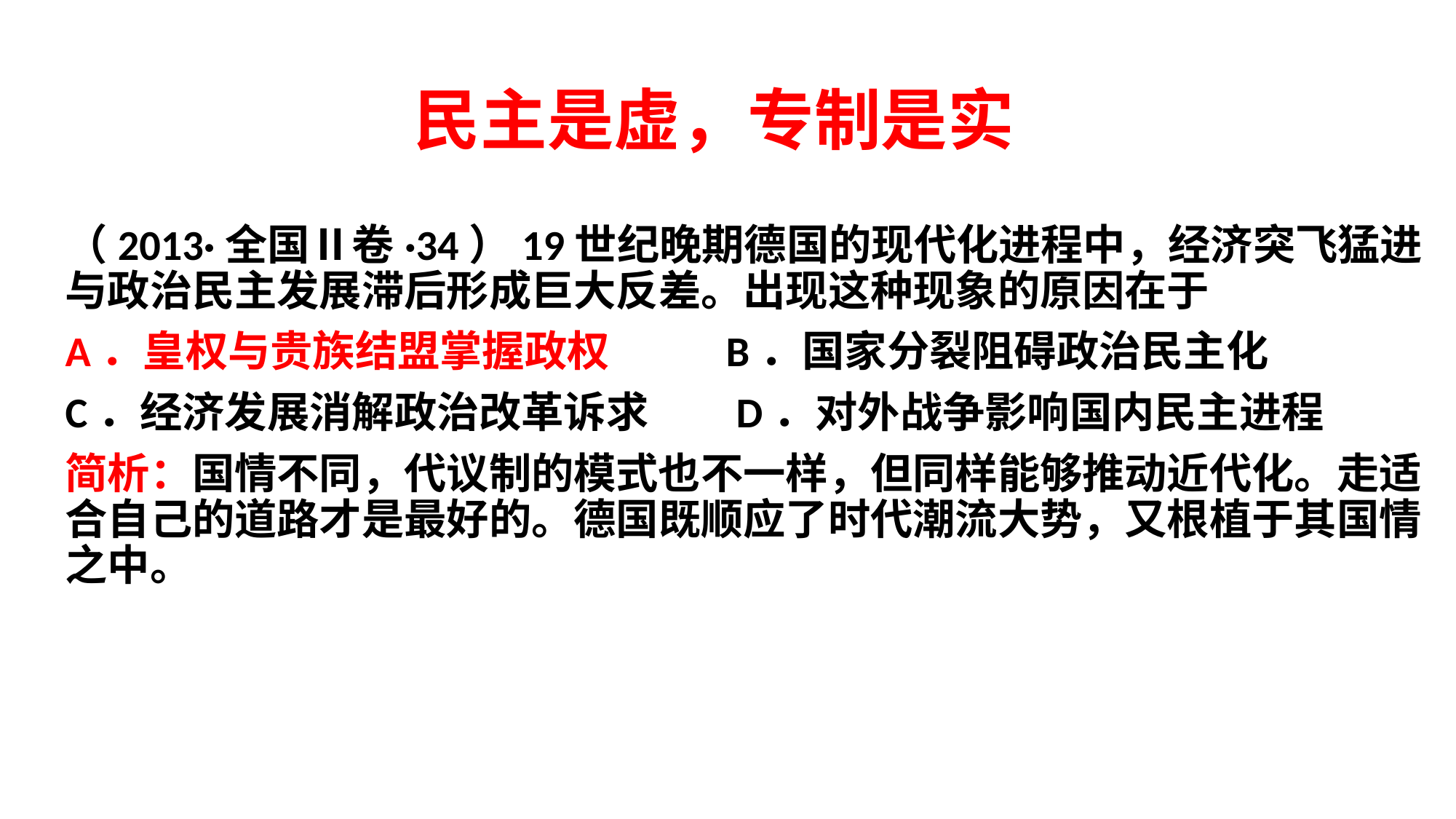

# 民主是虚，专制是实
（2013·全国Ⅱ卷·34）19世纪晚期德国的现代化进程中，经济突飞猛进与政治民主发展滞后形成巨大反差。出现这种现象的原因在于
A．皇权与贵族结盟掌握政权           B．国家分裂阻碍政治民主化
C．经济发展消解政治改革诉求        D．对外战争影响国内民主进程
简析：国情不同，代议制的模式也不一样，但同样能够推动近代化。走适合自己的道路才是最好的。德国既顺应了时代潮流大势，又根植于其国情之中。